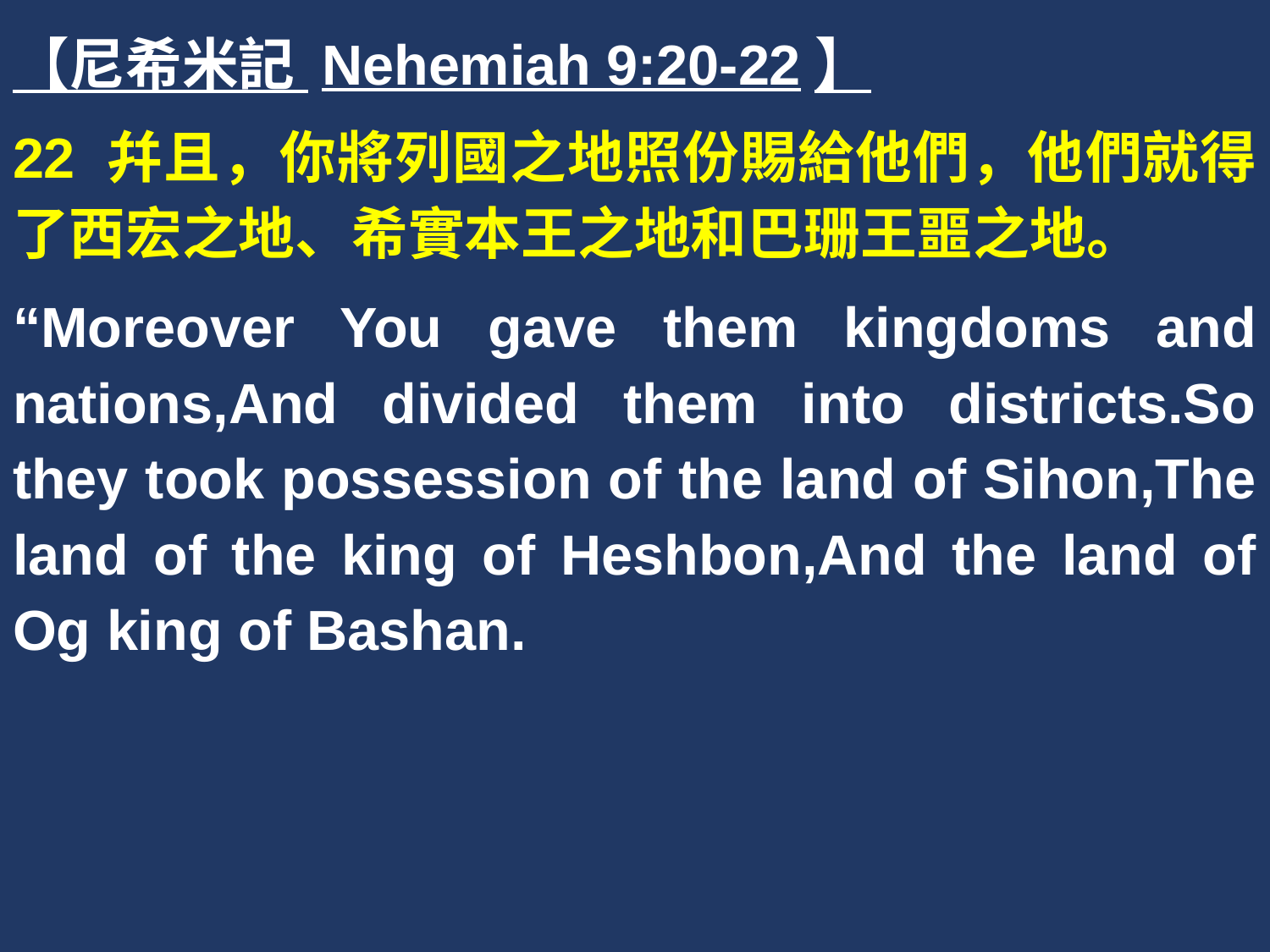

【尼希米記 Nehemiah 9:20-22】
22 幷且，你將列國之地照份賜給他們，他們就得了西宏之地、希實本王之地和巴珊王噩之地。
“Moreover You gave them kingdoms and nations,And divided them into districts.So they took possession of the land of Sihon,The land of the king of Heshbon,And the land of Og king of Bashan.